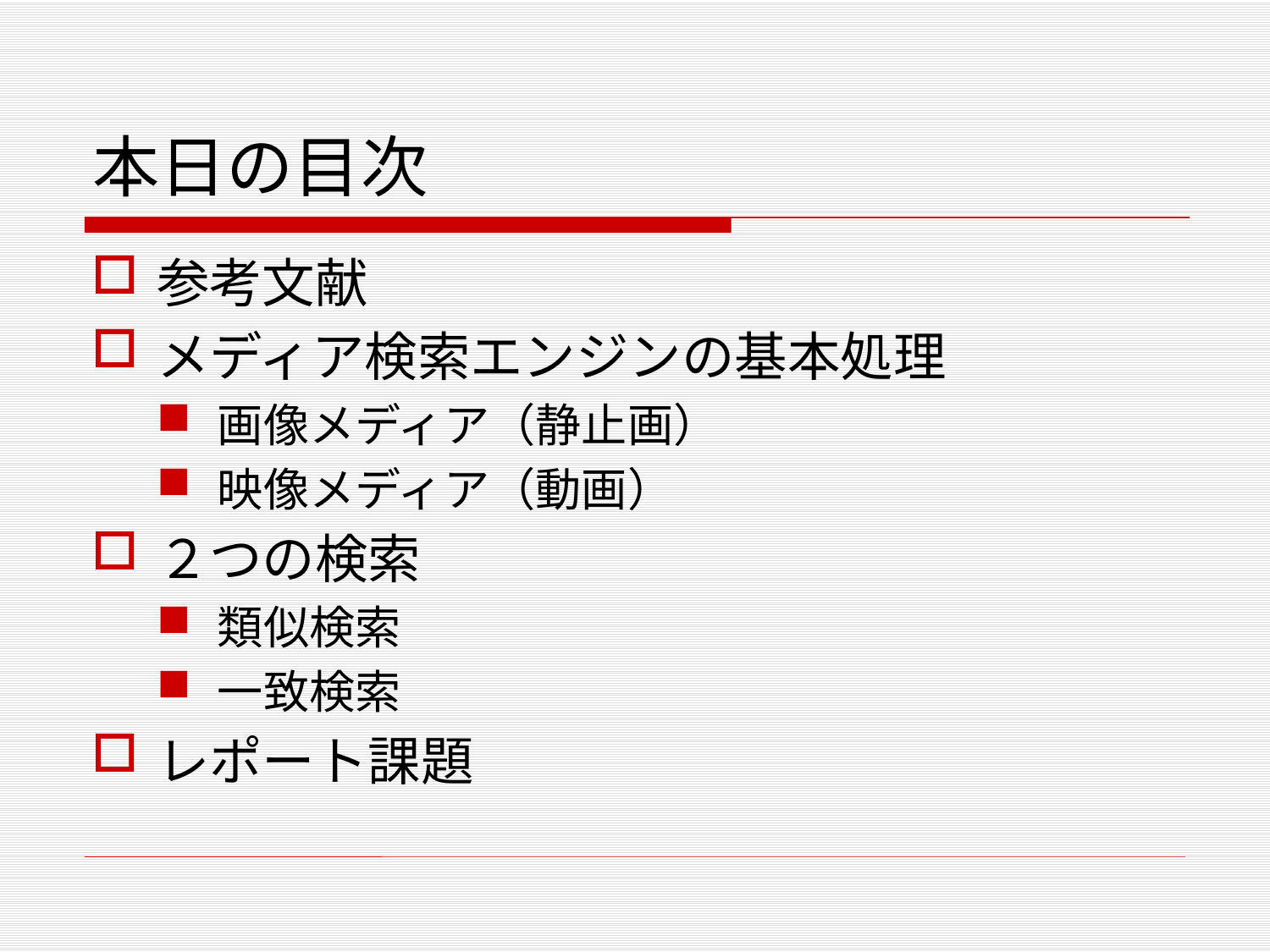

# 本日の目次
参考文献
メディア検索エンジンの基本処理
画像メディア（静止画）
映像メディア（動画）
２つの検索
類似検索
一致検索
レポート課題